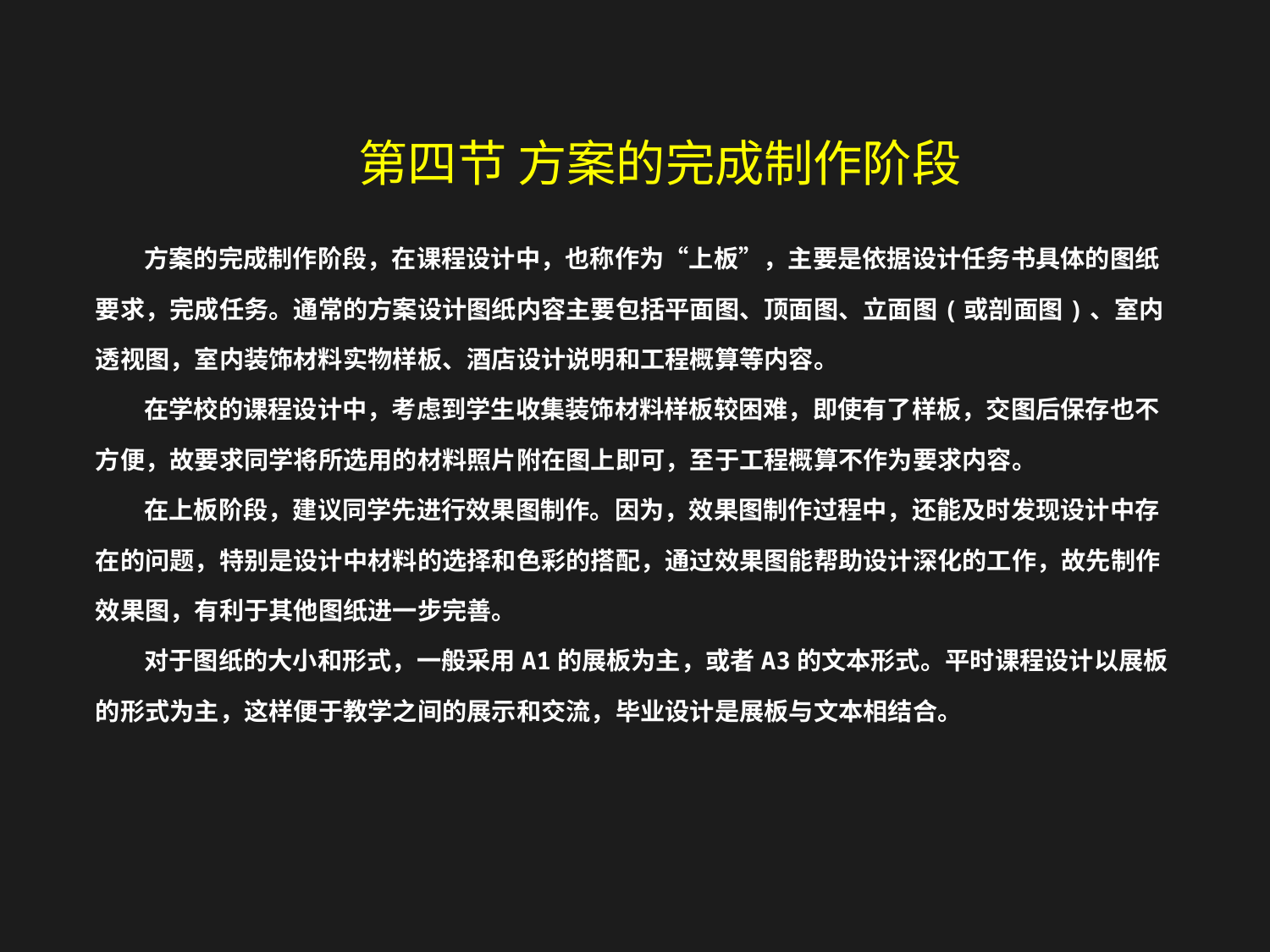

第四节 方案的完成制作阶段
 方案的完成制作阶段，在课程设计中，也称作为“上板”，主要是依据设计任务书具体的图纸要求，完成任务。通常的方案设计图纸内容主要包括平面图、顶面图、立面图(或剖面图)、室内透视图，室内装饰材料实物样板、酒店设计说明和工程概算等内容。
 在学校的课程设计中，考虑到学生收集装饰材料样板较困难，即使有了样板，交图后保存也不方便，故要求同学将所选用的材料照片附在图上即可，至于工程概算不作为要求内容。
 在上板阶段，建议同学先进行效果图制作。因为，效果图制作过程中，还能及时发现设计中存在的问题，特别是设计中材料的选择和色彩的搭配，通过效果图能帮助设计深化的工作，故先制作效果图，有利于其他图纸进一步完善。
 对于图纸的大小和形式，一般采用A1的展板为主，或者A3的文本形式。平时课程设计以展板的形式为主，这样便于教学之间的展示和交流，毕业设计是展板与文本相结合。